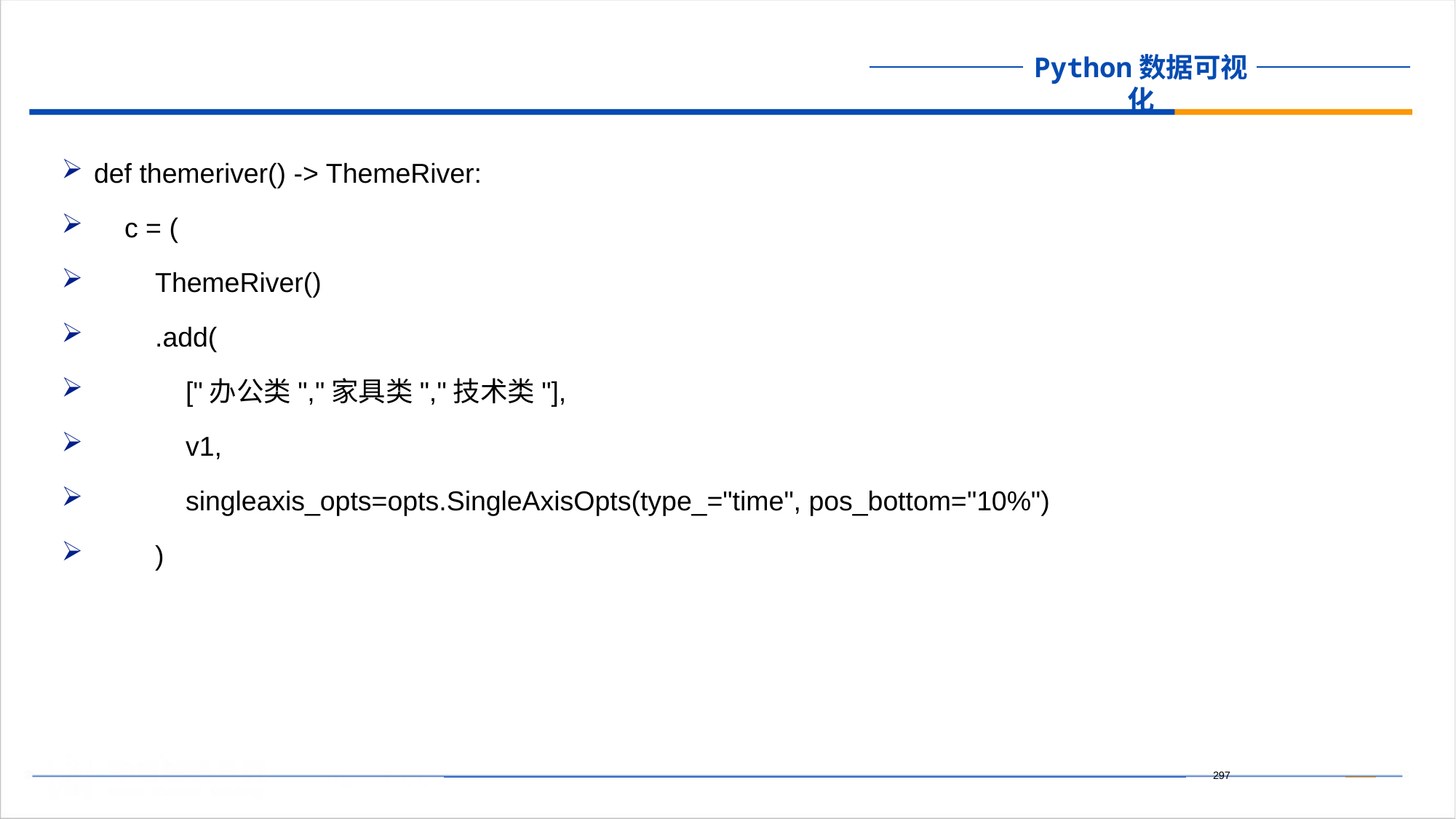

def themeriver() -> ThemeRiver:
    c = (
        ThemeRiver()
        .add(
            ["办公类","家具类","技术类"],
            v1,
            singleaxis_opts=opts.SingleAxisOpts(type_="time", pos_bottom="10%")
        )